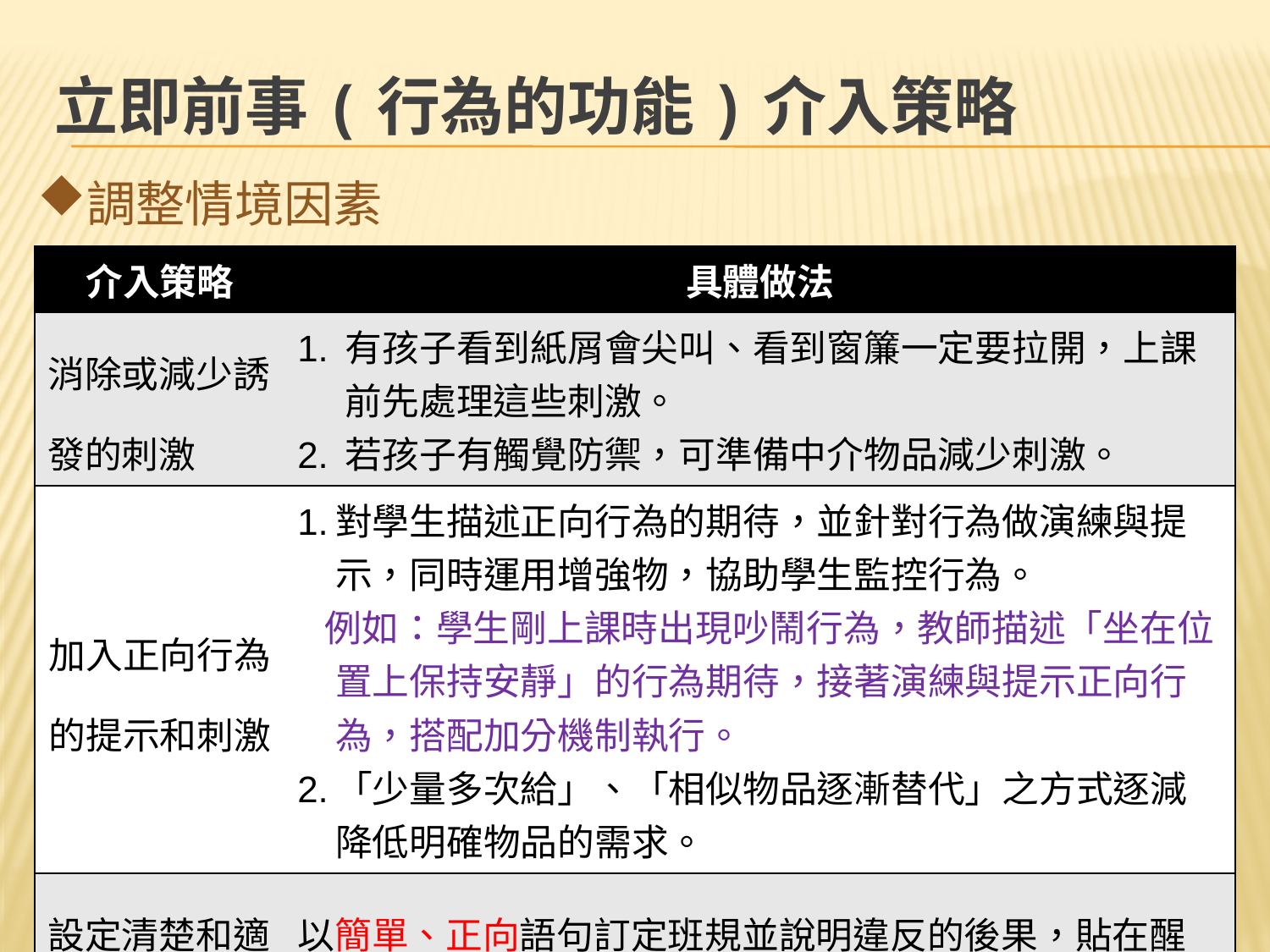

# 立即前事(行為的功能)介入策略
調整情境因素
| 介入策略 | 具體做法 |
| --- | --- |
| 消除或減少誘發的刺激 | 1. 有孩子看到紙屑會尖叫、看到窗簾一定要拉開，上課前先處理這些刺激。 2. 若孩子有觸覺防禦，可準備中介物品減少刺激。 |
| 加入正向行為的提示和刺激 | 1. 對學生描述正向行為的期待，並針對行為做演練與提示，同時運用增強物，協助學生監控行為。 例如：學生剛上課時出現吵鬧行為，教師描述「坐在位置上保持安靜」的行為期待，接著演練與提示正向行為，搭配加分機制執行。 2. 「少量多次給」、「相似物品逐漸替代」之方式逐減降低明確物品的需求。 |
| 設定清楚和適當的期待 | 以簡單、正向語句訂定班規並說明違反的後果，貼在醒目處，提醒學生遵守，增進學生對環境的預測和控制。 |